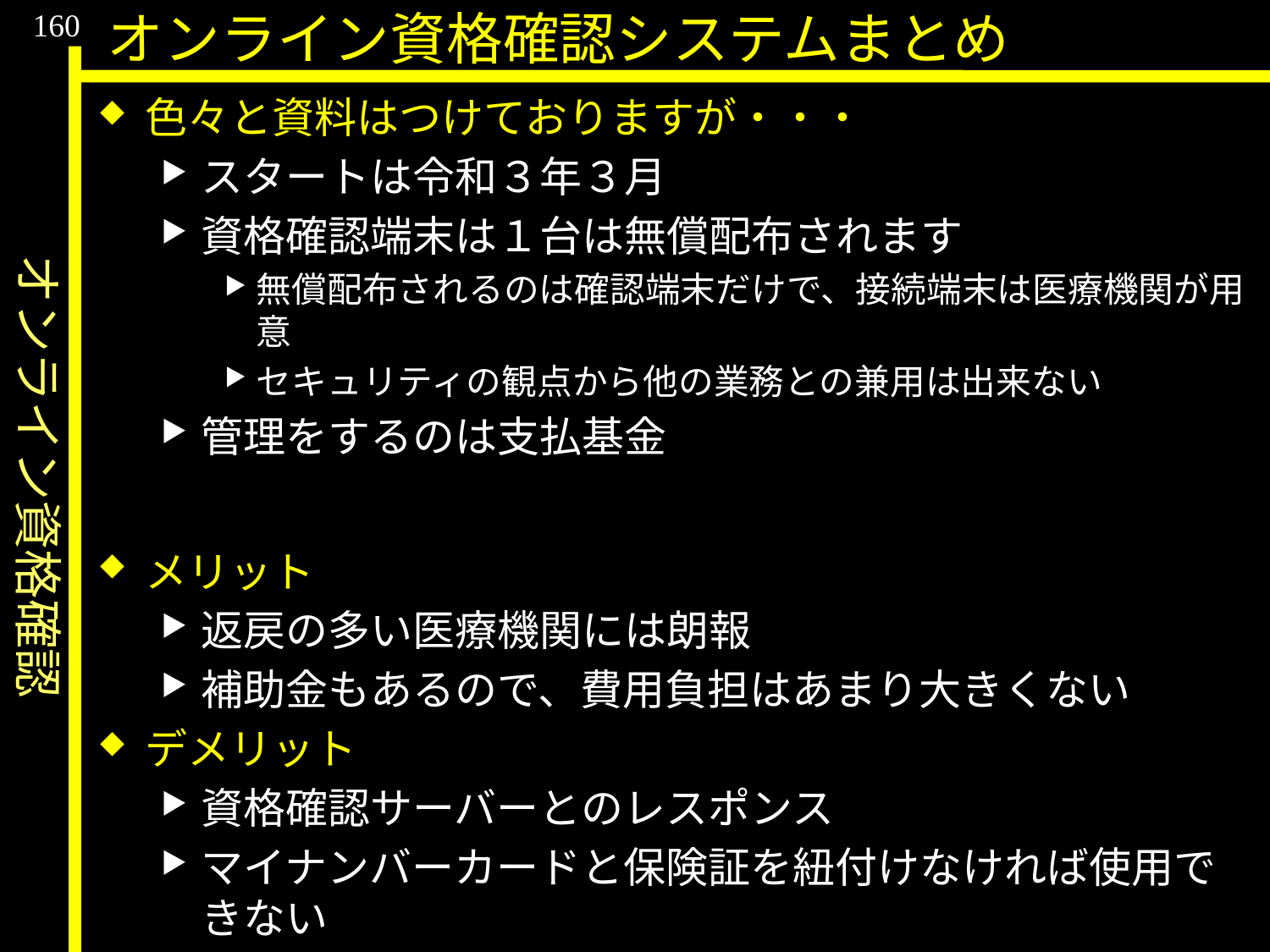

オンライン資格確認
160
オンライン資格確認システムまとめ

色々と資料はつけておりますが・・・
スタートは令和３年３月
資格確認端末は１台は無償配布されます
無償配布されるのは確認端末だけで、接続端末は医療機関が用意
セキュリティの観点から他の業務との兼用は出来ない
管理をするのは支払基金

メリット
返戻の多い医療機関には朗報
補助金もあるので、費用負担はあまり大きくない
デメリット
資格確認サーバーとのレスポンス
マイナンバーカードと保険証を紐付けなければ使用できない